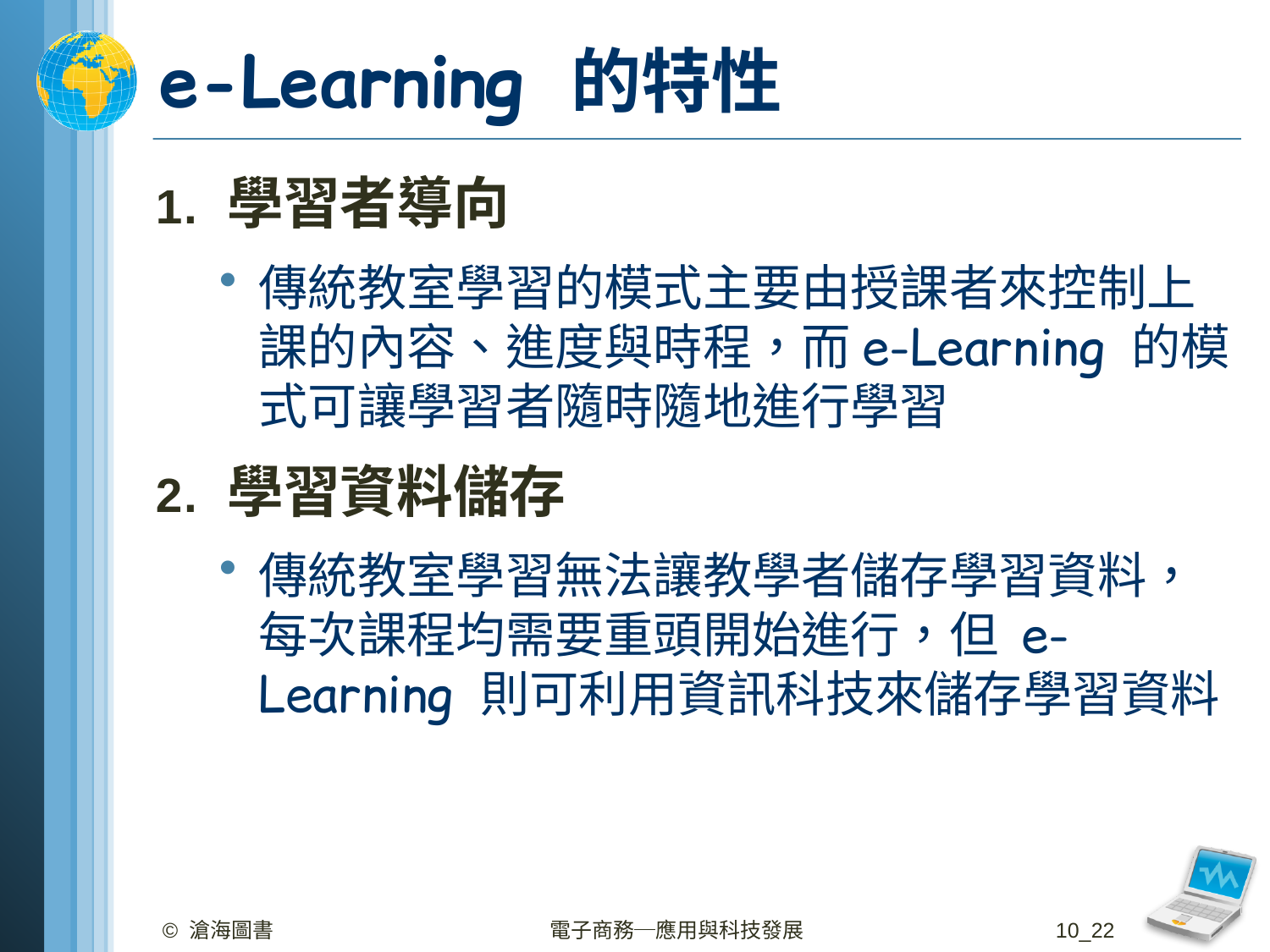

# e-Learning 的特性
學習者導向
傳統教室學習的模式主要由授課者來控制上課的內容、進度與時程，而e-Learning 的模式可讓學習者隨時隨地進行學習
學習資料儲存
傳統教室學習無法讓教學者儲存學習資料，每次課程均需要重頭開始進行，但 e-Learning 則可利用資訊科技來儲存學習資料
© 滄海圖書
電子商務─應用與科技發展
10_22